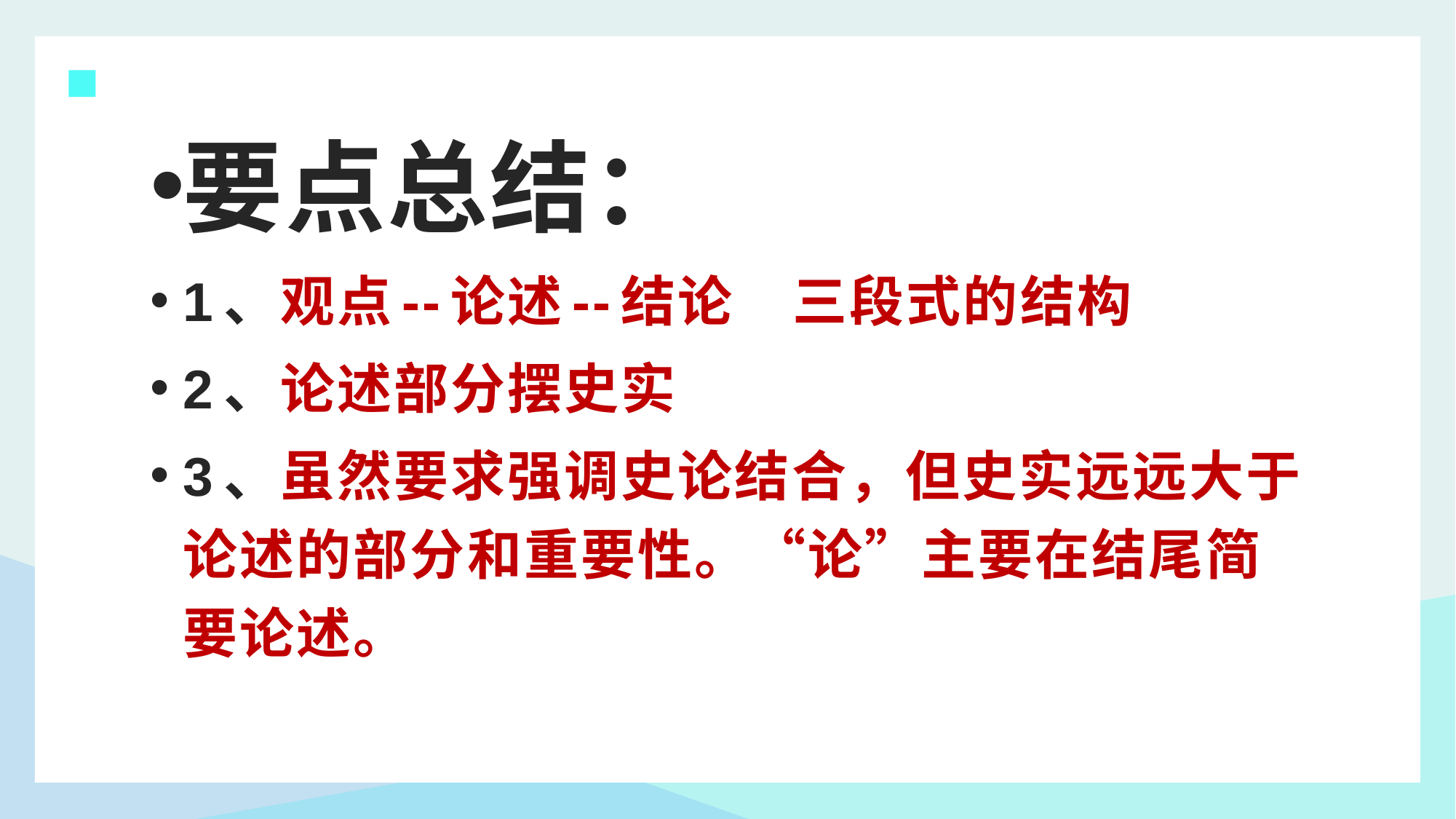

要点总结：
1、观点--论述--结论    三段式的结构
2、论述部分摆史实
3、虽然要求强调史论结合，但史实远远大于论述的部分和重要性。“论”主要在结尾简要论述。